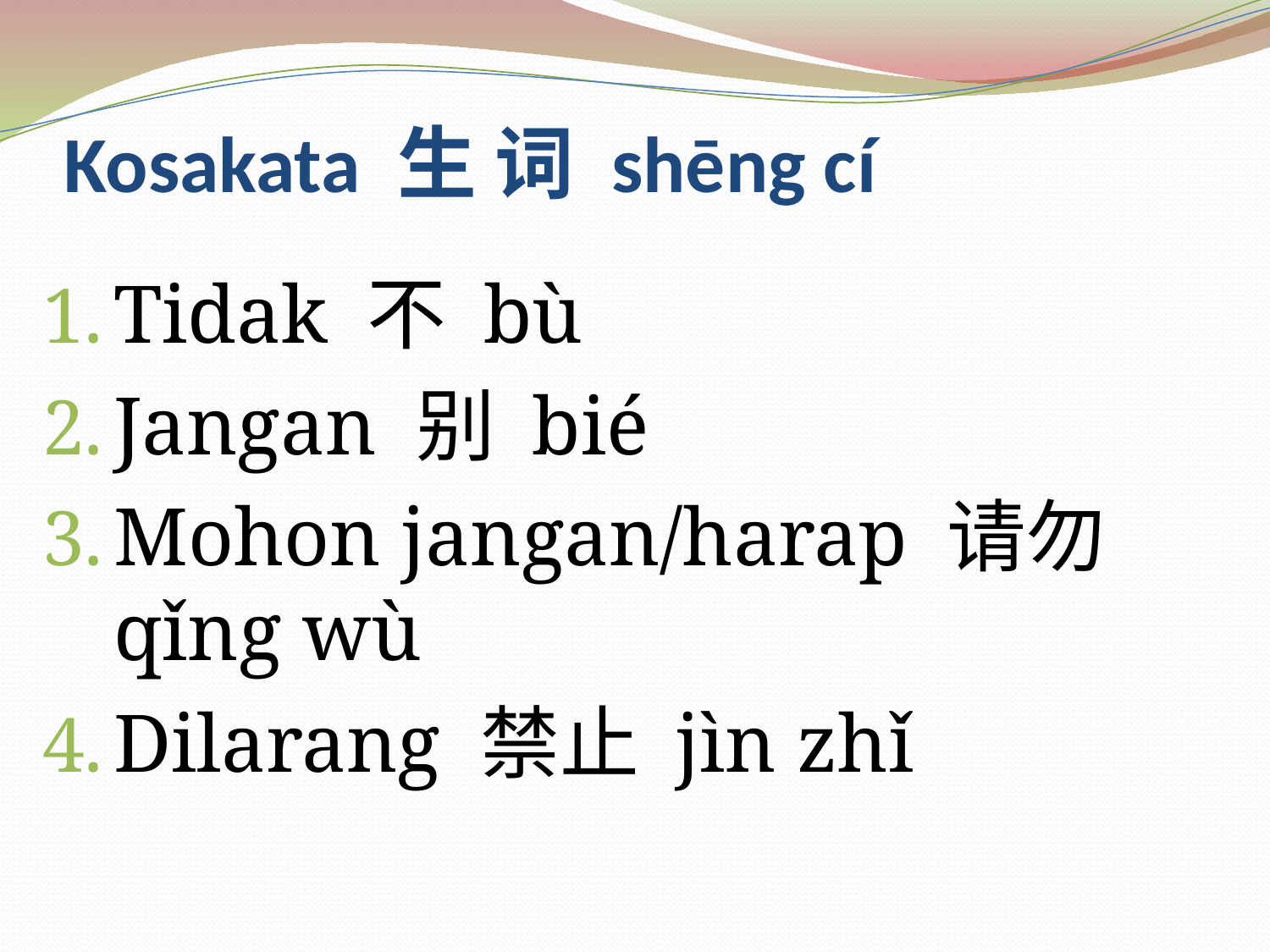

# Kosakata 生 词 shēng cí
Tidak 不 bù
Jangan 别 bié
Mohon jangan/harap 请勿 qǐng wù
Dilarang 禁止 jìn zhǐ